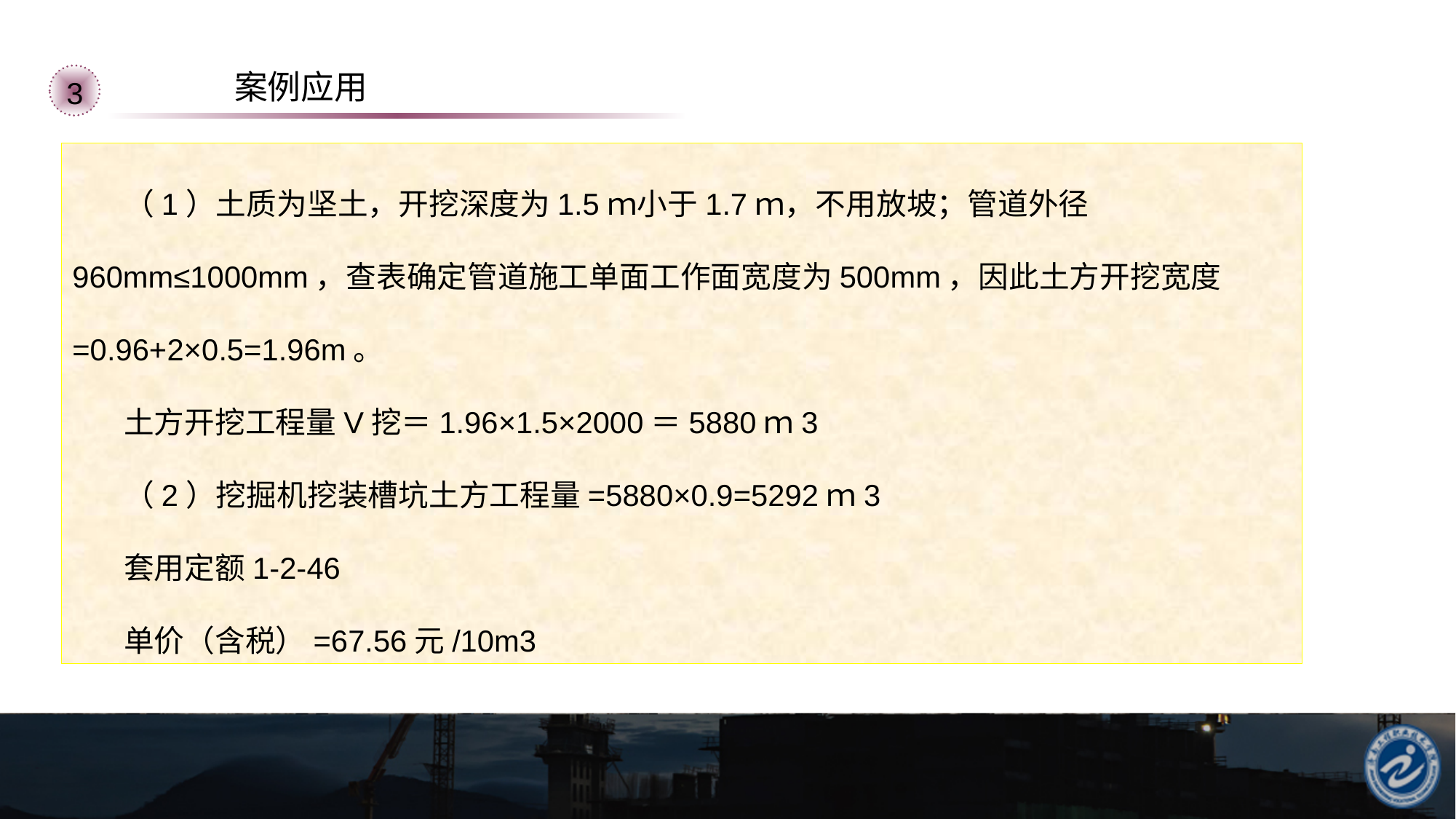

案例应用

3

（1）土质为坚土，开挖深度为1.5ｍ小于1.7ｍ，不用放坡；管道外径960mm≤1000mm，查表确定管道施工单面工作面宽度为500mm，因此土方开挖宽度=0.96+2×0.5=1.96m。
土方开挖工程量V挖＝1.96×1.5×2000＝5880ｍ3
（2）挖掘机挖装槽坑土方工程量=5880×0.9=5292ｍ3
套用定额1-2-46
单价（含税）=67.56元/10m3